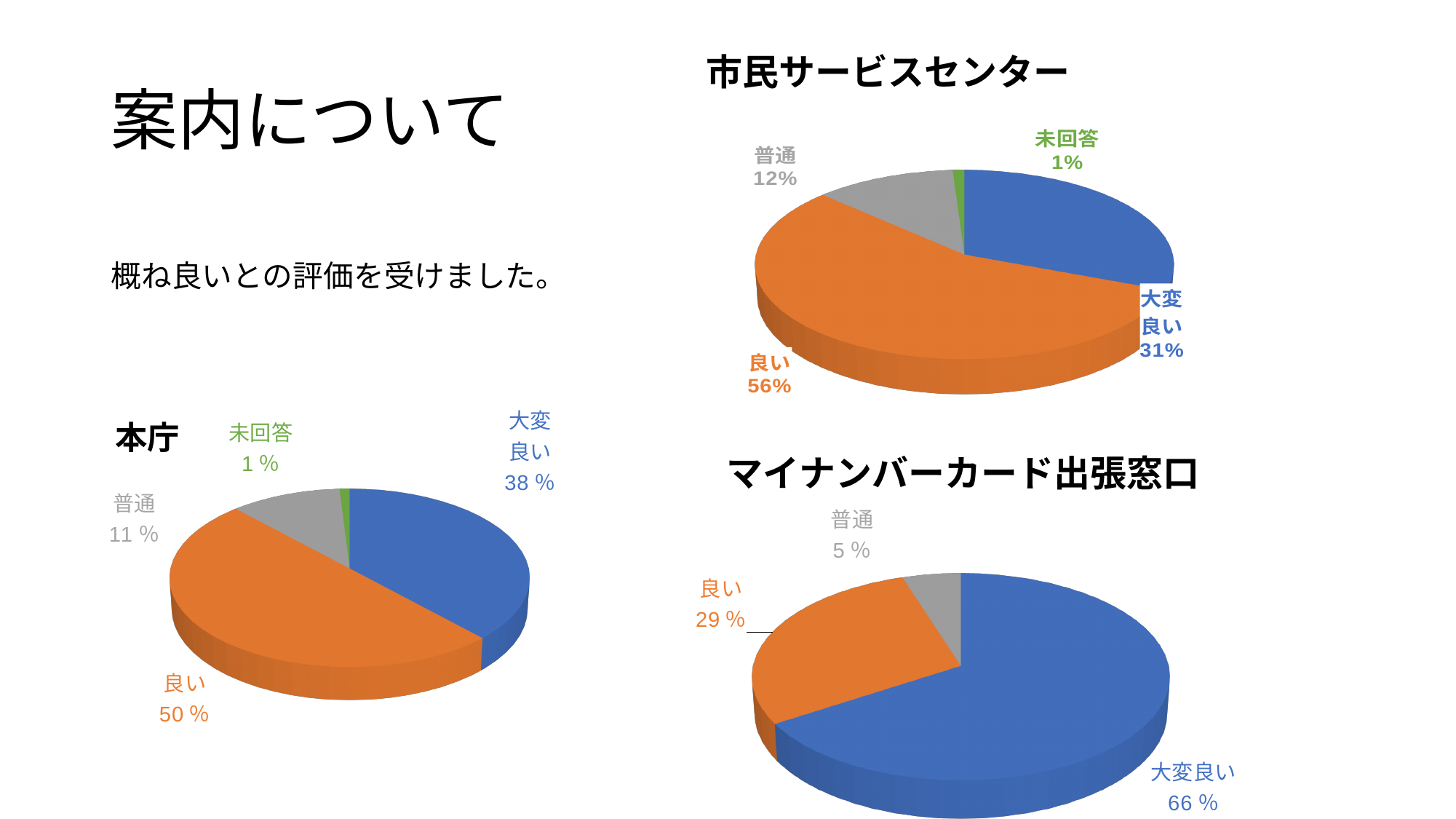

# 案内について
市民サービスセンター

[unsupported chart]

概ね良いとの評価を受けました。

[unsupported chart]

[unsupported chart]